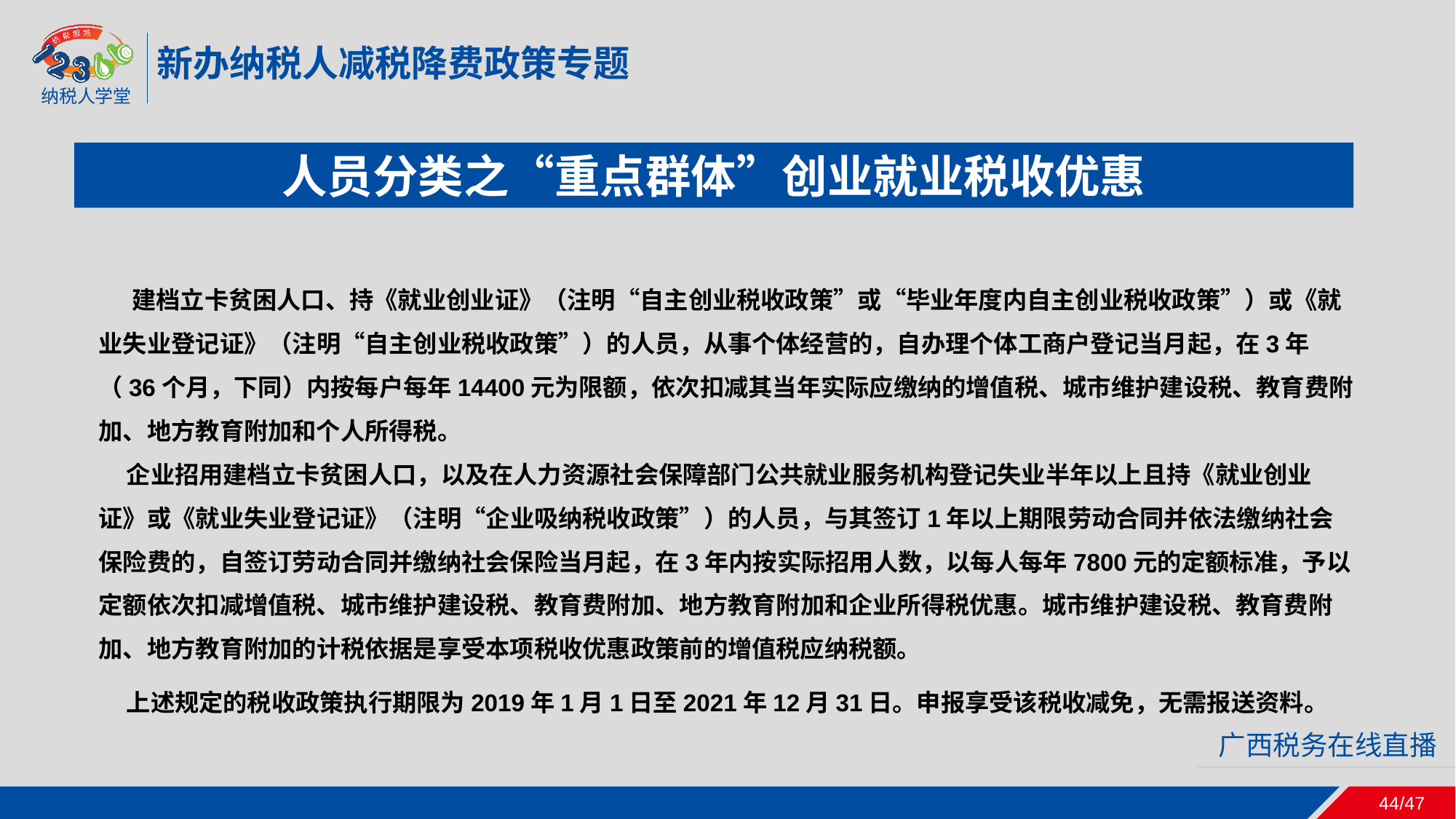

新办纳税人减税降费政策专题
人员分类之“重点群体”创业就业税收优惠
     建档立卡贫困人口、持《就业创业证》（注明“自主创业税收政策”或“毕业年度内自主创业税收政策”）或《就业失业登记证》（注明“自主创业税收政策”）的人员，从事个体经营的，自办理个体工商户登记当月起，在3年（36个月，下同）内按每户每年14400元为限额，依次扣减其当年实际应缴纳的增值税、城市维护建设税、教育费附加、地方教育附加和个人所得税。
    企业招用建档立卡贫困人口，以及在人力资源社会保障部门公共就业服务机构登记失业半年以上且持《就业创业证》或《就业失业登记证》（注明“企业吸纳税收政策”）的人员，与其签订1年以上期限劳动合同并依法缴纳社会保险费的，自签订劳动合同并缴纳社会保险当月起，在3年内按实际招用人数，以每人每年7800元的定额标准，予以定额依次扣减增值税、城市维护建设税、教育费附加、地方教育附加和企业所得税优惠。城市维护建设税、教育费附加、地方教育附加的计税依据是享受本项税收优惠政策前的增值税应纳税额。
    上述规定的税收政策执行期限为2019年1月1日至2021年12月31日。申报享受该税收减免，无需报送资料。